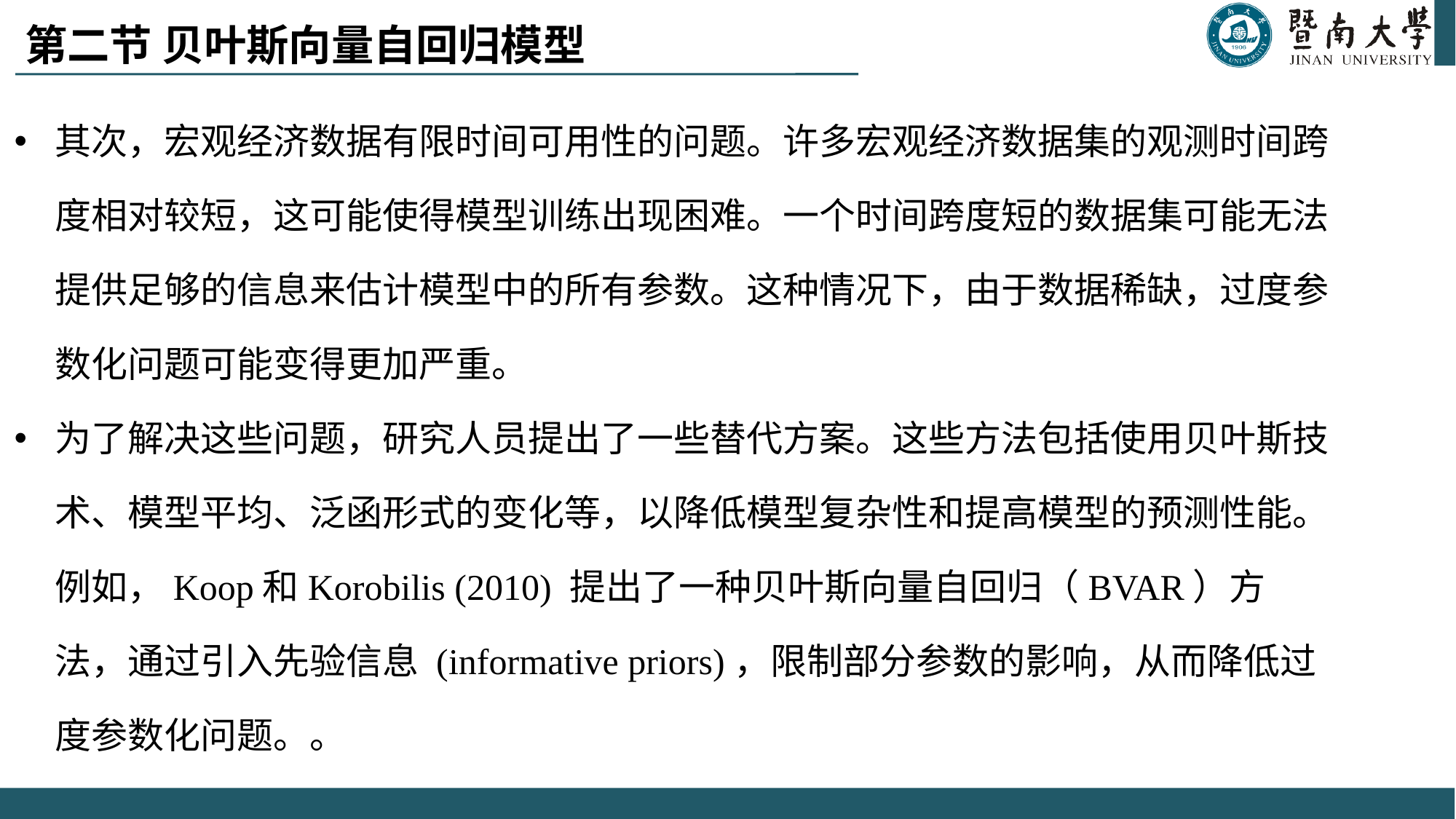

# 第二节 贝叶斯向量自回归模型
其次，宏观经济数据有限时间可用性的问题。许多宏观经济数据集的观测时间跨度相对较短，这可能使得模型训练出现困难。一个时间跨度短的数据集可能无法提供足够的信息来估计模型中的所有参数。这种情况下，由于数据稀缺，过度参数化问题可能变得更加严重。
为了解决这些问题，研究人员提出了一些替代方案。这些方法包括使用贝叶斯技术、模型平均、泛函形式的变化等，以降低模型复杂性和提高模型的预测性能。例如，Koop和Korobilis (2010) 提出了一种贝叶斯向量自回归（BVAR）方法，通过引入先验信息 (informative priors)，限制部分参数的影响，从而降低过度参数化问题。。